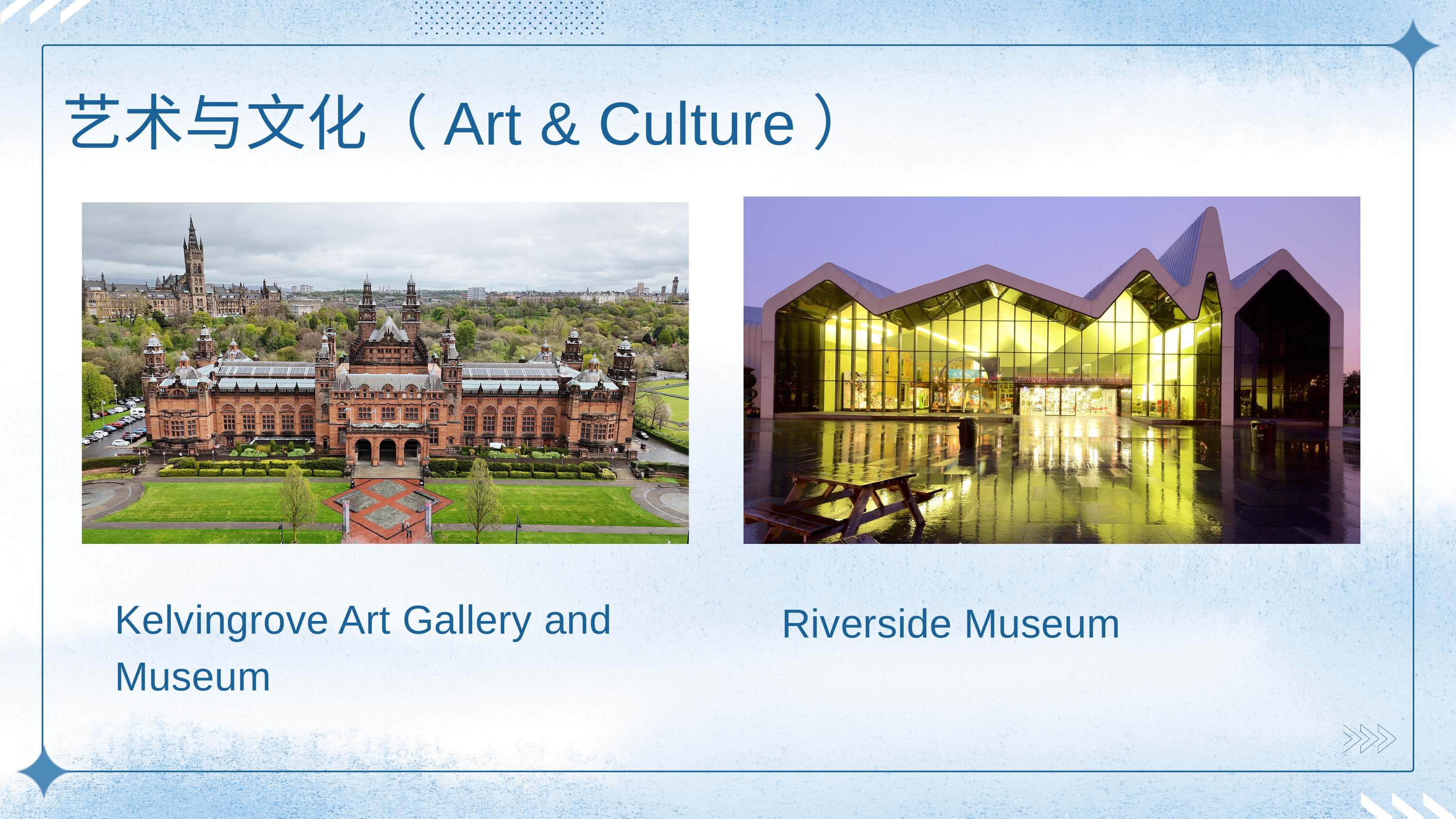

艺术与文化（Art & Culture）

Kelvingrove Art Gallery and Museum
Riverside Museum